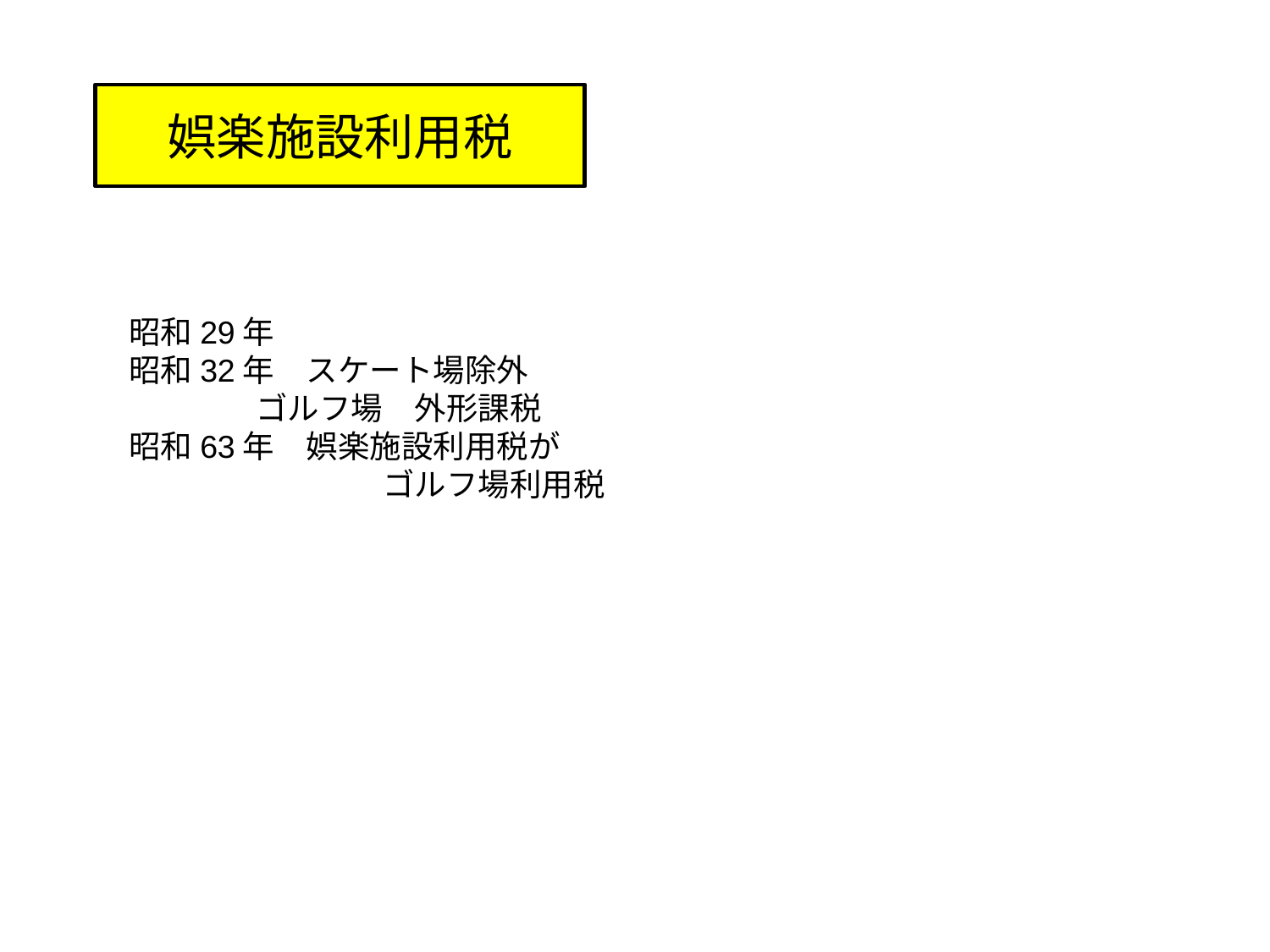

娯楽施設利用税
昭和29年
昭和32年　スケート場除外
　　　　ゴルフ場　外形課税
昭和63年　娯楽施設利用税が
　　　　　　　　ゴルフ場利用税